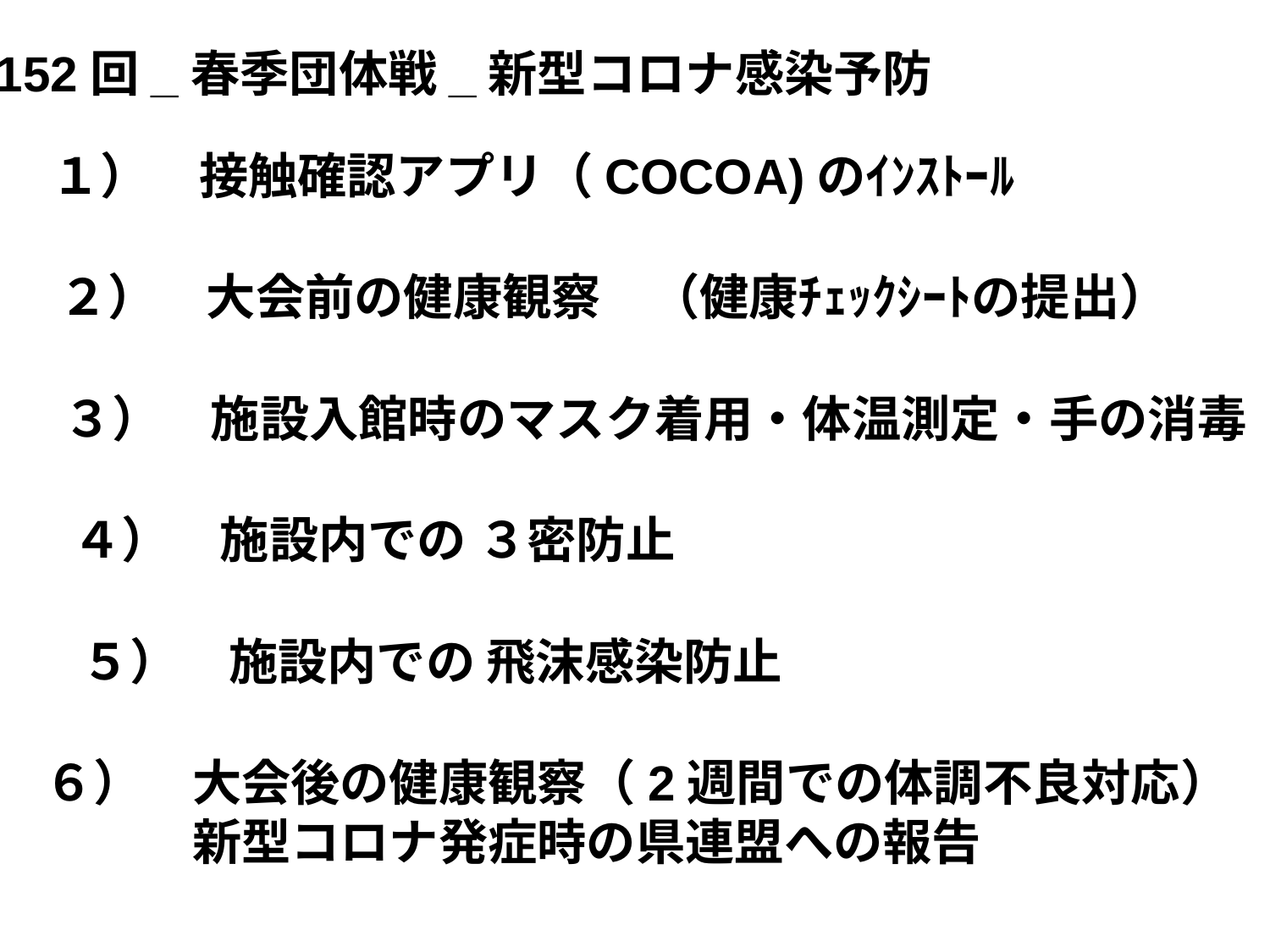

152回_春季団体戦_新型コロナ感染予防
１）　接触確認アプリ（COCOA)のｲﾝｽﾄｰﾙ
２）　大会前の健康観察　（健康ﾁｪｯｸｼｰﾄの提出）
３）　施設入館時のマスク着用・体温測定・手の消毒
４）　施設内での ３密防止
５）　施設内での 飛沫感染防止
６）　大会後の健康観察（2週間での体調不良対応）
　　　新型コロナ発症時の県連盟への報告